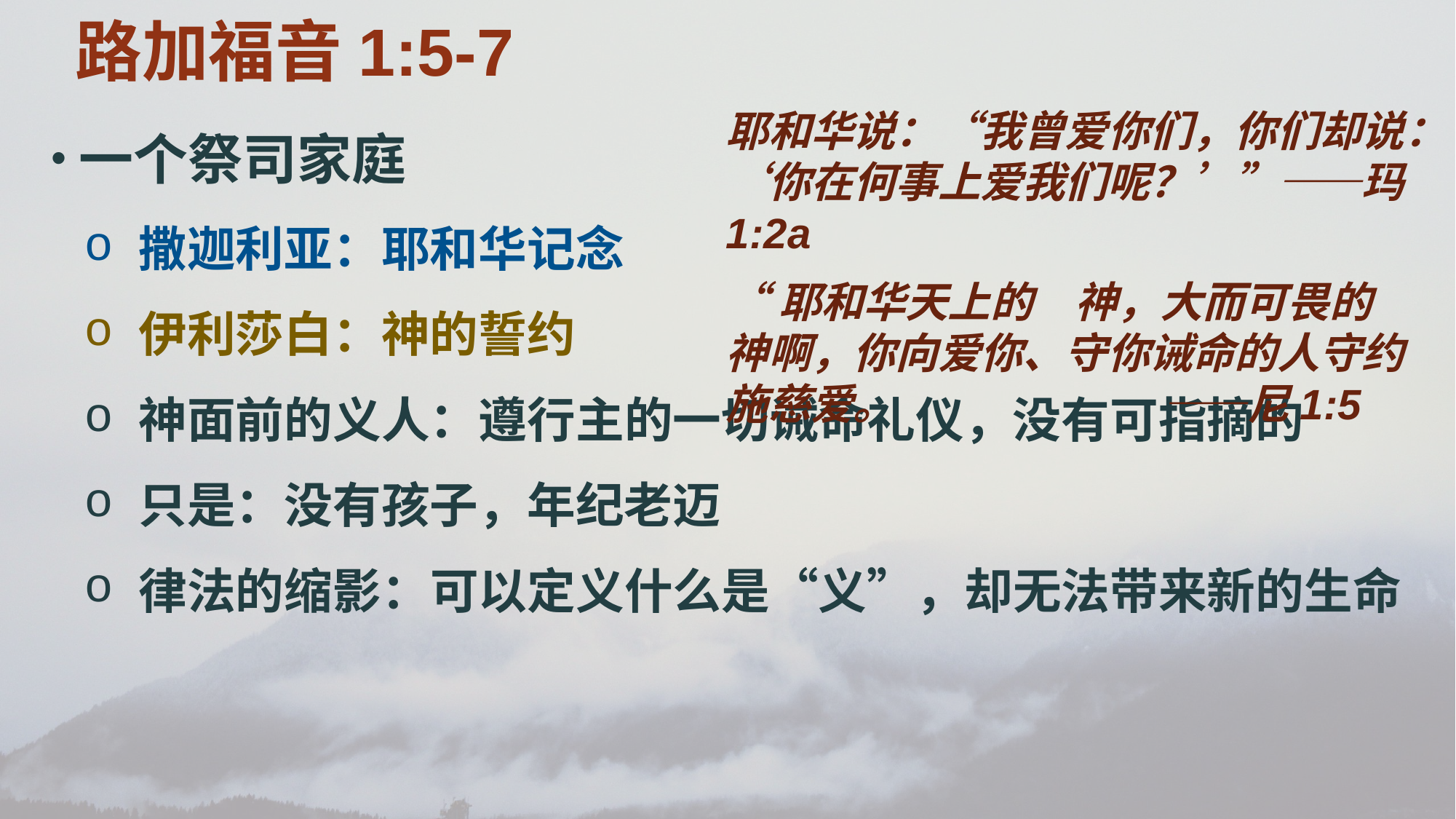

路加福音1:5-7
耶和华说：“我曾爱你们，你们却说：‘你在何事上爱我们呢？’”——玛1:2a
“耶和华天上的　神，大而可畏的　神啊，你向爱你、守你诫命的人守约施慈爱。			——尼1:5
一个祭司家庭
撒迦利亚：耶和华记念
伊利莎白：神的誓约
神面前的义人：遵行主的一切诫命礼仪，没有可指摘的
只是：没有孩子，年纪老迈
律法的缩影：可以定义什么是“义”，却无法带来新的生命